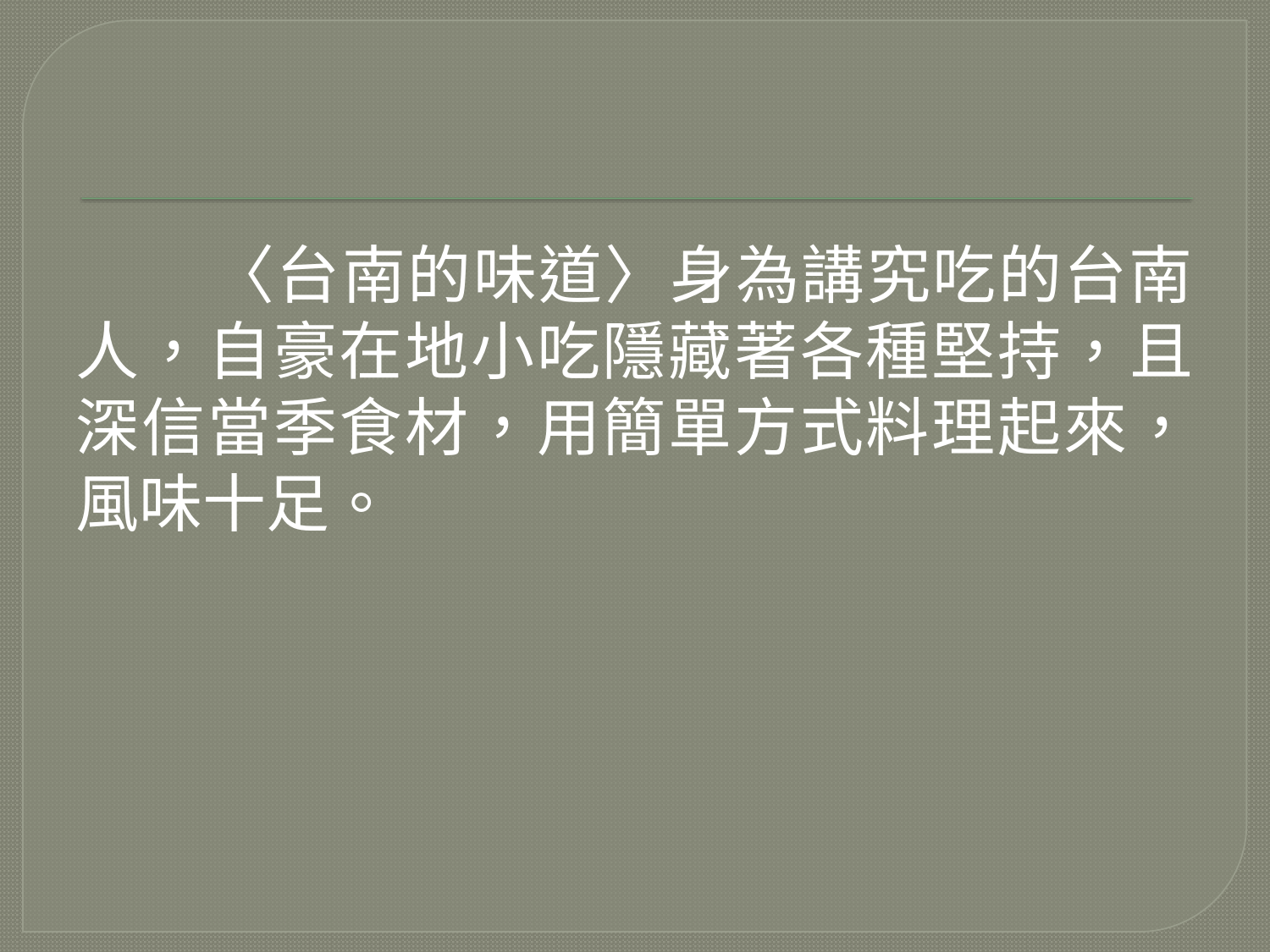

#
        〈台南的味道〉身為講究吃的台南人，自豪在地小吃隱藏著各種堅持，且深信當季食材，用簡單方式料理起來，風味十足。